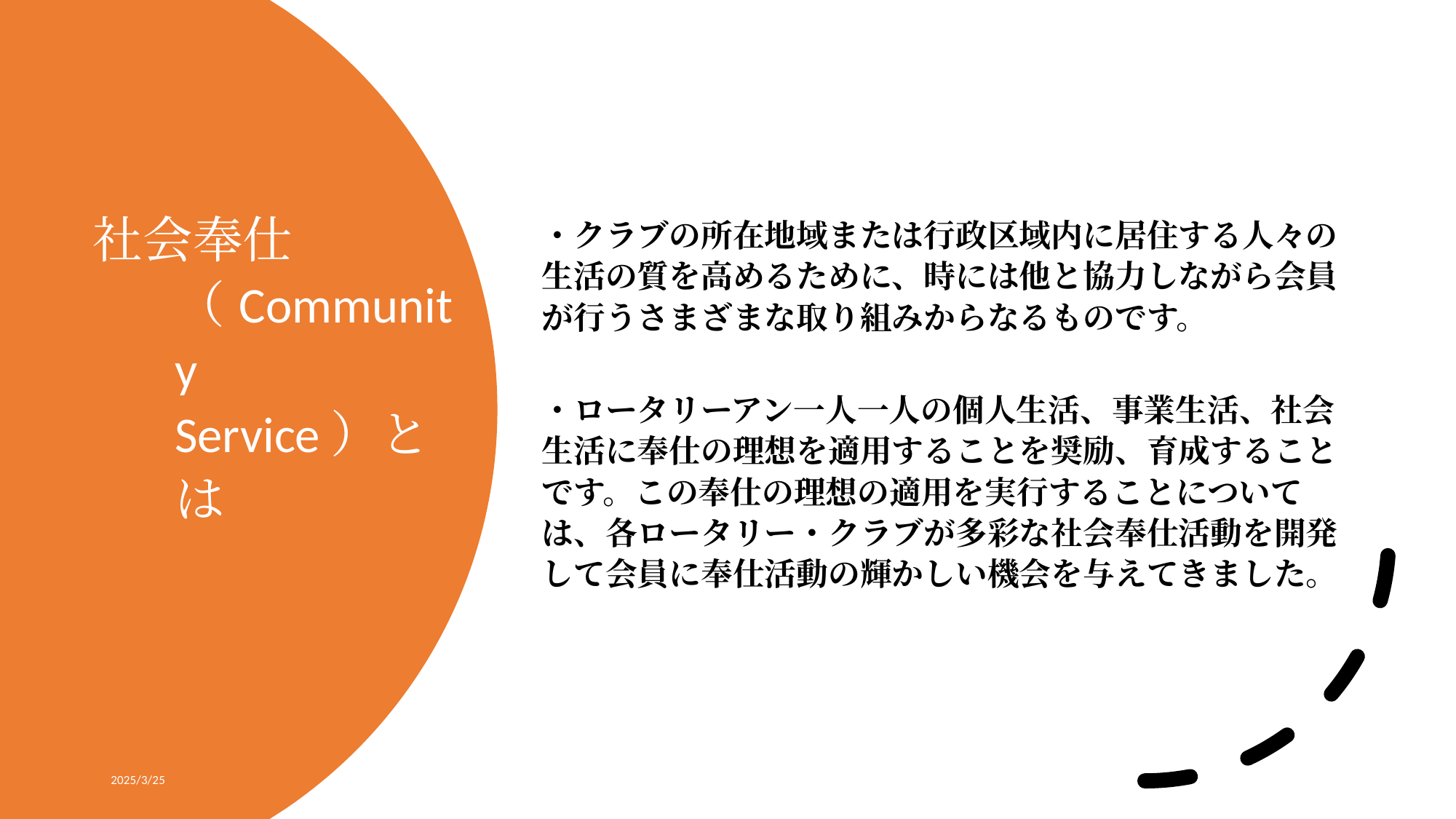

・クラブの所在地域または行政区域内に居住する人々の生活の質を高めるために、時には他と協力しながら会員が行うさまざまな取り組みからなるものです。

・ロータリーアン一人一人の個人生活、事業生活、社会生活に奉仕の理想を適用することを奨励、育成することです。この奉仕の理想の適用を実行することについては、各ロータリー・クラブが多彩な社会奉仕活動を開発して会員に奉仕活動の輝かしい機会を与えてきました。
# 社会奉仕（Community　Service）とは

2025/3/25